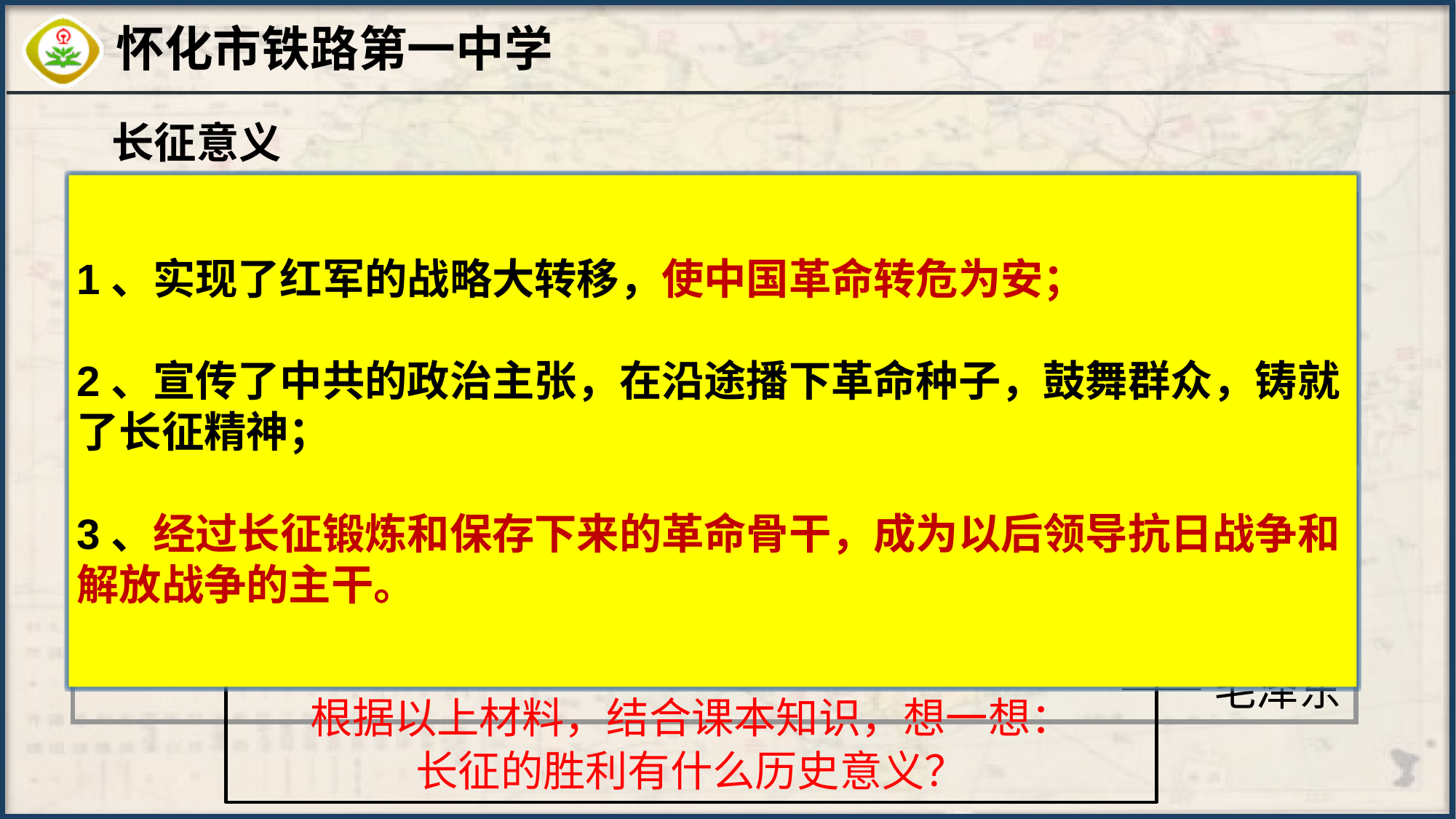

长征意义
1、实现了红军的战略大转移，使中国革命转危为安；

2、宣传了中共的政治主张，在沿途播下革命种子，鼓舞群众，铸就了长征精神；

3、经过长征锻炼和保存下来的革命骨干，成为以后领导抗日战争和解放战争的主干。
材料1：“它不是一般意义上的‘行军’……它是一曲人类求生存的凯歌，是为避开蒋介石的魔爪而进行的一次生死攸关、征途漫漫的撤退，是一场险象环生、危在旦夕的战斗……长征却使毛泽东及其共产党人赢得了中国。”
——哈里森·索尔兹伯里（美国作家）
材料2：长征是历史纪录上的第一次，长征是宣言书，长征是宣传队，长征是播种机。……长征是以我们的胜利、敌人失败的结果而告结。
     ——毛泽东
根据以上材料，结合课本知识，想一想：
长征的胜利有什么历史意义？